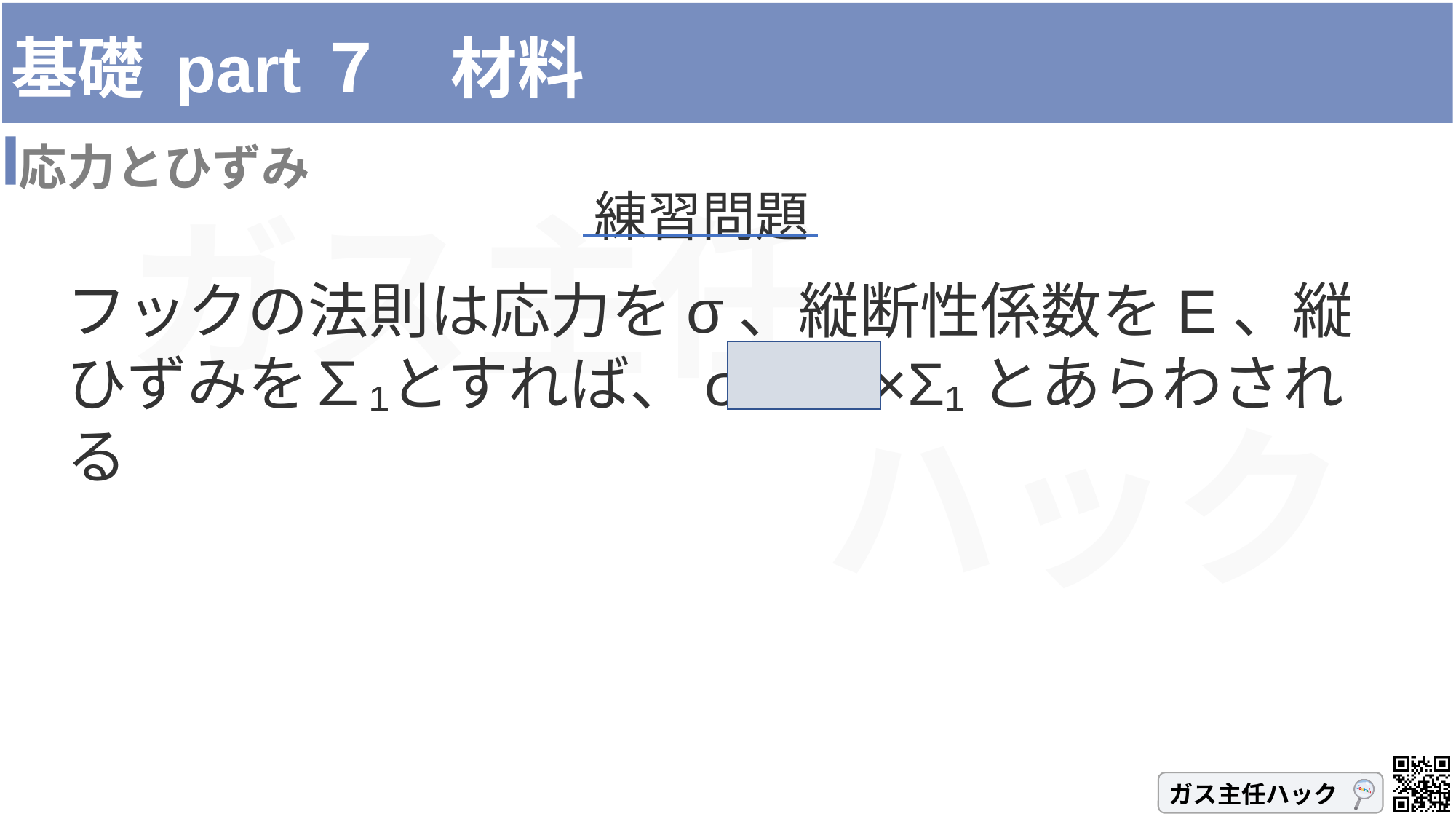

# 基礎 part７　材料
応力とひずみ

練習問題
フックの法則は応力をσ、縦断性係数をE、縦ひずみを∑₁とすれば、σ＝E×Σ₁とあらわされる